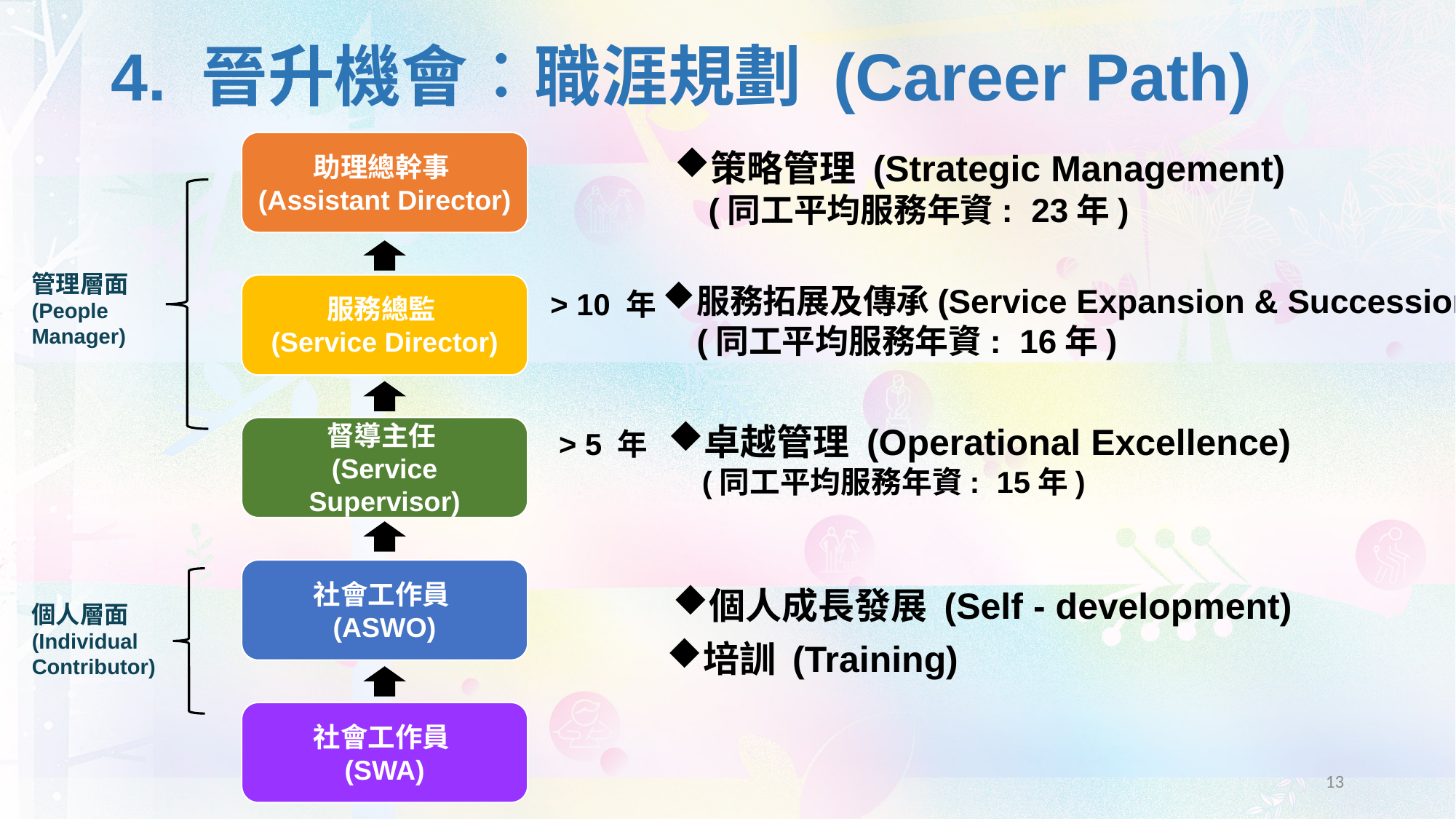

# 4. 晉升機會︰職涯規劃 (Career Path)
助理總幹事
(Assistant Director)
服務總監
(Service Director)
督導主任
(Service Supervisor)
社會工作員
(ASWO)
社會工作員
(SWA)
策略管理 (Strategic Management)
(同工平均服務年資:  23年)

管理層面(People Manager)
服務拓展及傳承(Service Expansion & Succession)
(同工平均服務年資:  16年)
> 10 年

卓越管理 (Operational Excellence)
(同工平均服務年資:  15年)
> 5 年

個人成長發展 (Self - development)
個人層面(Individual Contributor)
培訓 (Training)

13